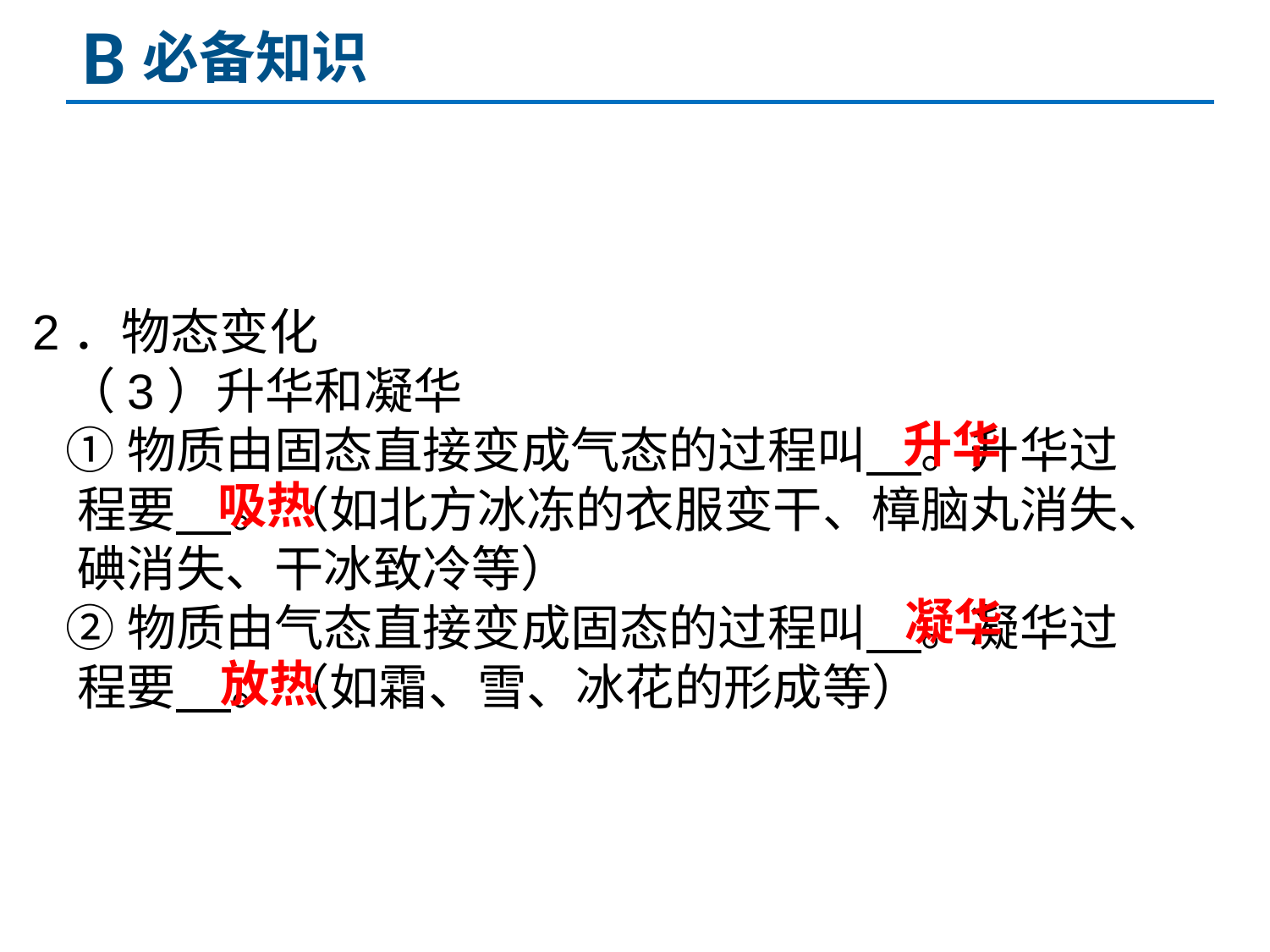

B
必备知识
2．物态变化
  （3）升华和凝华
   ①物质由固态直接变成气态的过程叫     。升华过
   程要     。（如北方冰冻的衣服变干、樟脑丸消失、
   碘消失、干冰致冷等）
   ②物质由气态直接变成固态的过程叫     。凝华过
   程要     。（如霜、雪、冰花的形成等）
升华
吸热
凝华
放热